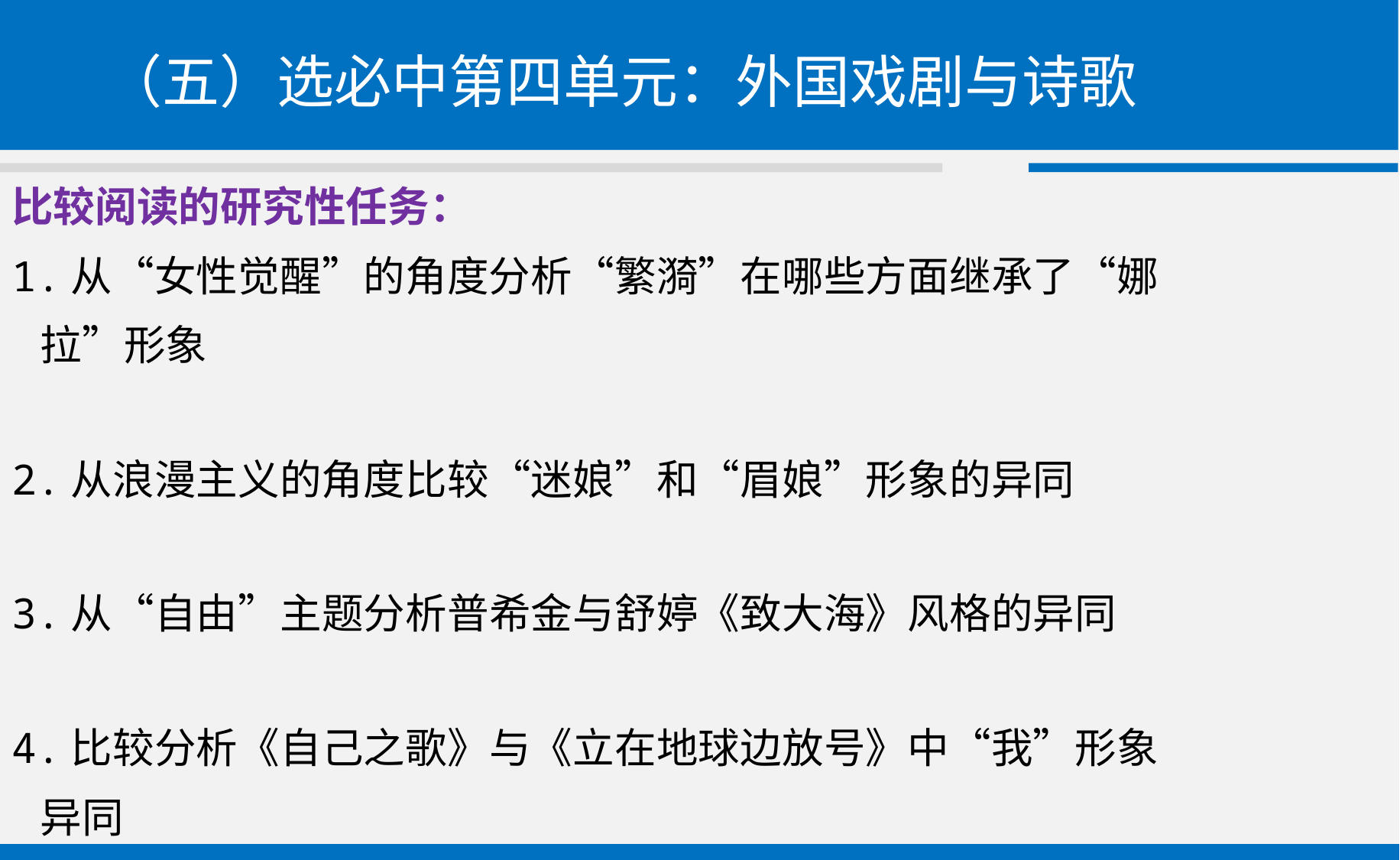

# （五）选必中第四单元：外国戏剧与诗歌
比较阅读的研究性任务：
1.从“女性觉醒”的角度分析“繁漪”在哪些方面继承了“娜
  拉”形象

2.从浪漫主义的角度比较“迷娘”和“眉娘”形象的异同

3.从“自由”主题分析普希金与舒婷《致大海》风格的异同

4.比较分析《自己之歌》与《立在地球边放号》中“我”形象
  异同